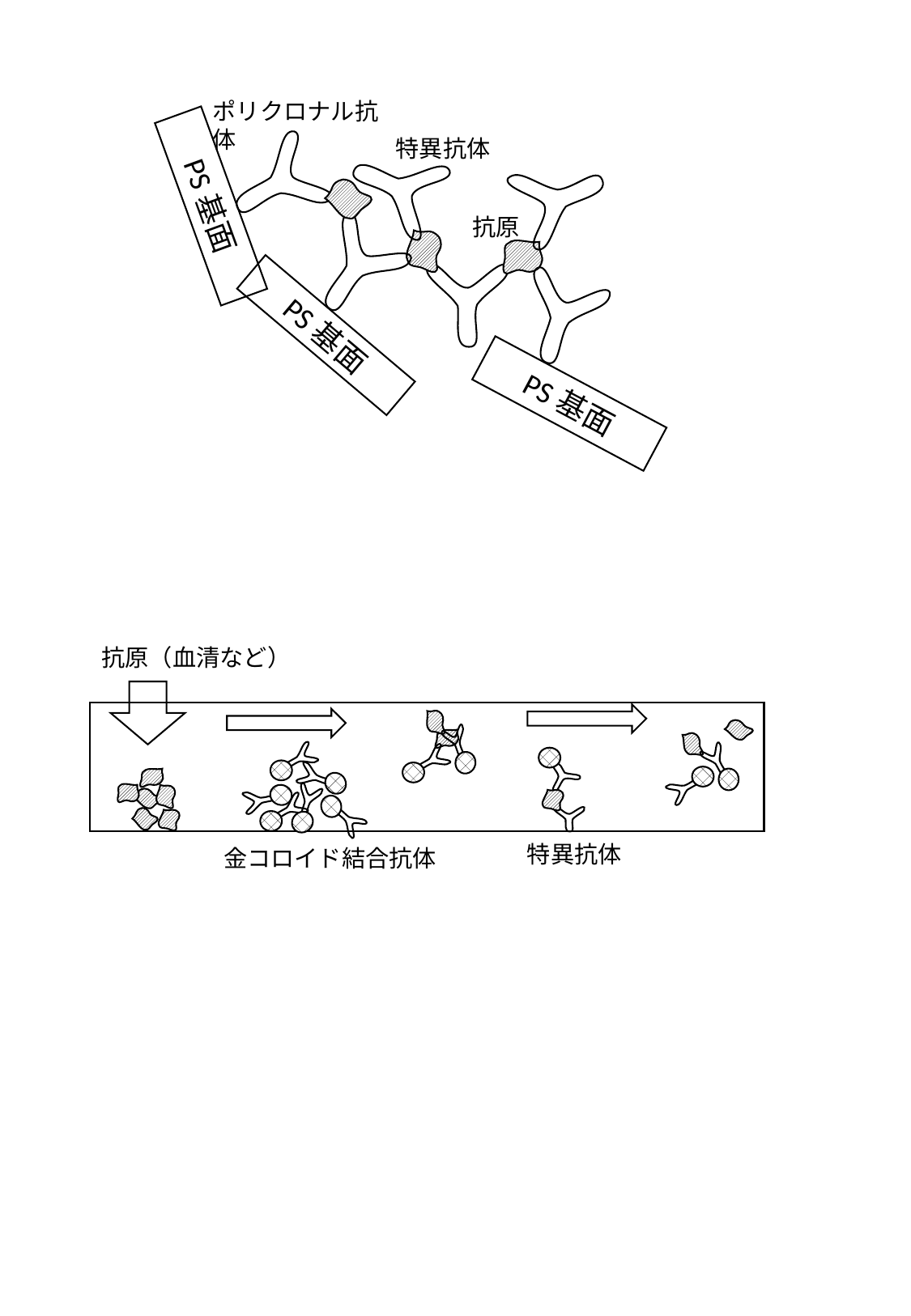

ポリクロナル抗体
特異抗体

PS基面
抗原

PS基面
PS基面
抗原（血清など）

特異抗体
金コロイド結合抗体